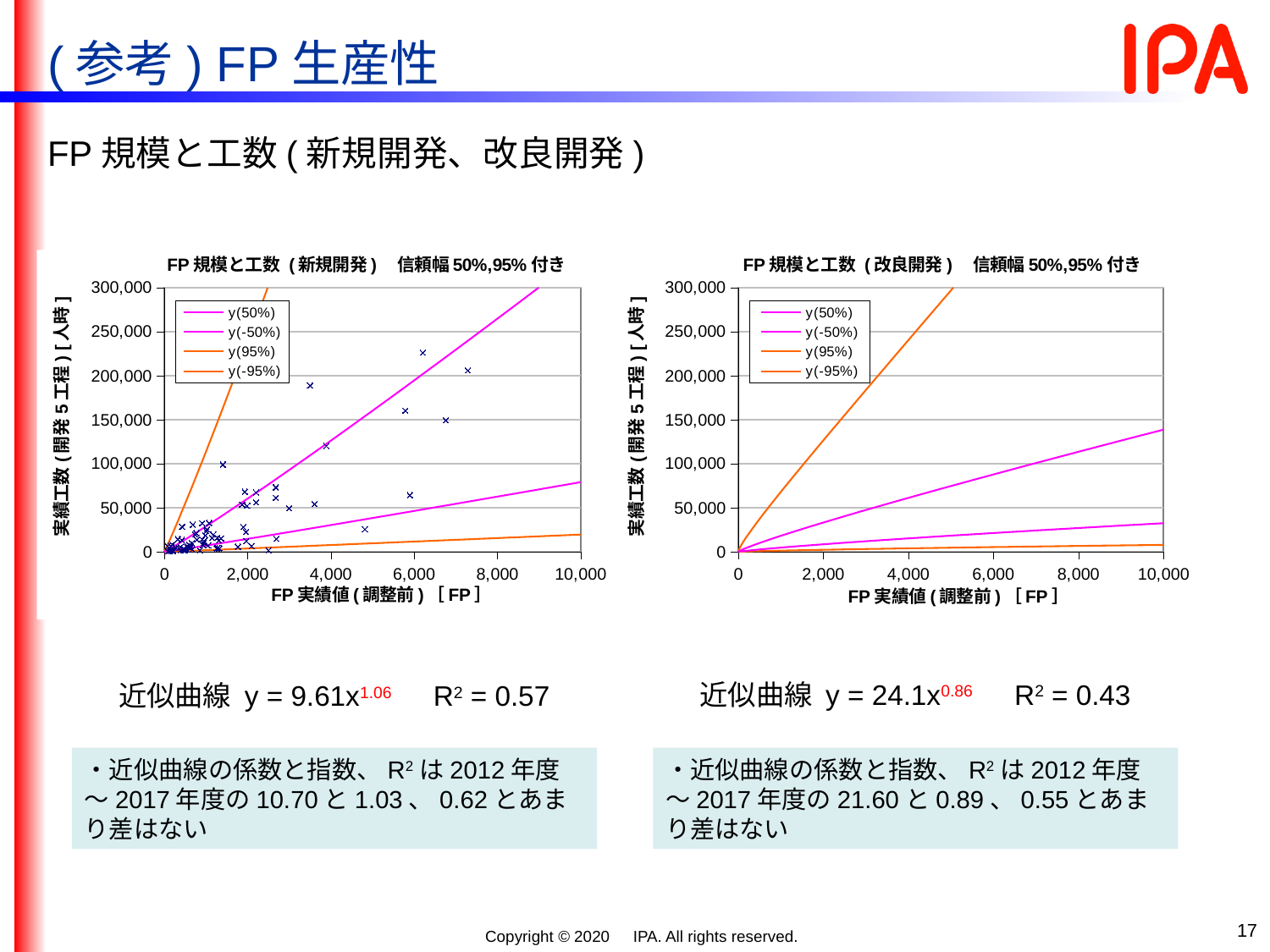

(参考) FP生産性
FP規模と工数(新規開発、改良開発)

### Chart: FP規模と工数 (新規開発)　信頼幅50%,95%付き

| Category |  |  |  |  |  |
|---|---|---|---|---|---|

### Chart: FP規模と工数 (改良開発)　信頼幅50%,95%付き

| Category |  |  |  |  |  |
|---|---|---|---|---|---|
近似曲線 y = 24.1x0.86　R2 = 0.43
近似曲線 y = 9.61x1.06　R2 = 0.57
・近似曲線の係数と指数、R2は2012年度～2017年度の21.60と0.89、0.55とあまり差はない
・近似曲線の係数と指数、R2は2012年度～2017年度の10.70と1.03、0.62とあまり差はない
17